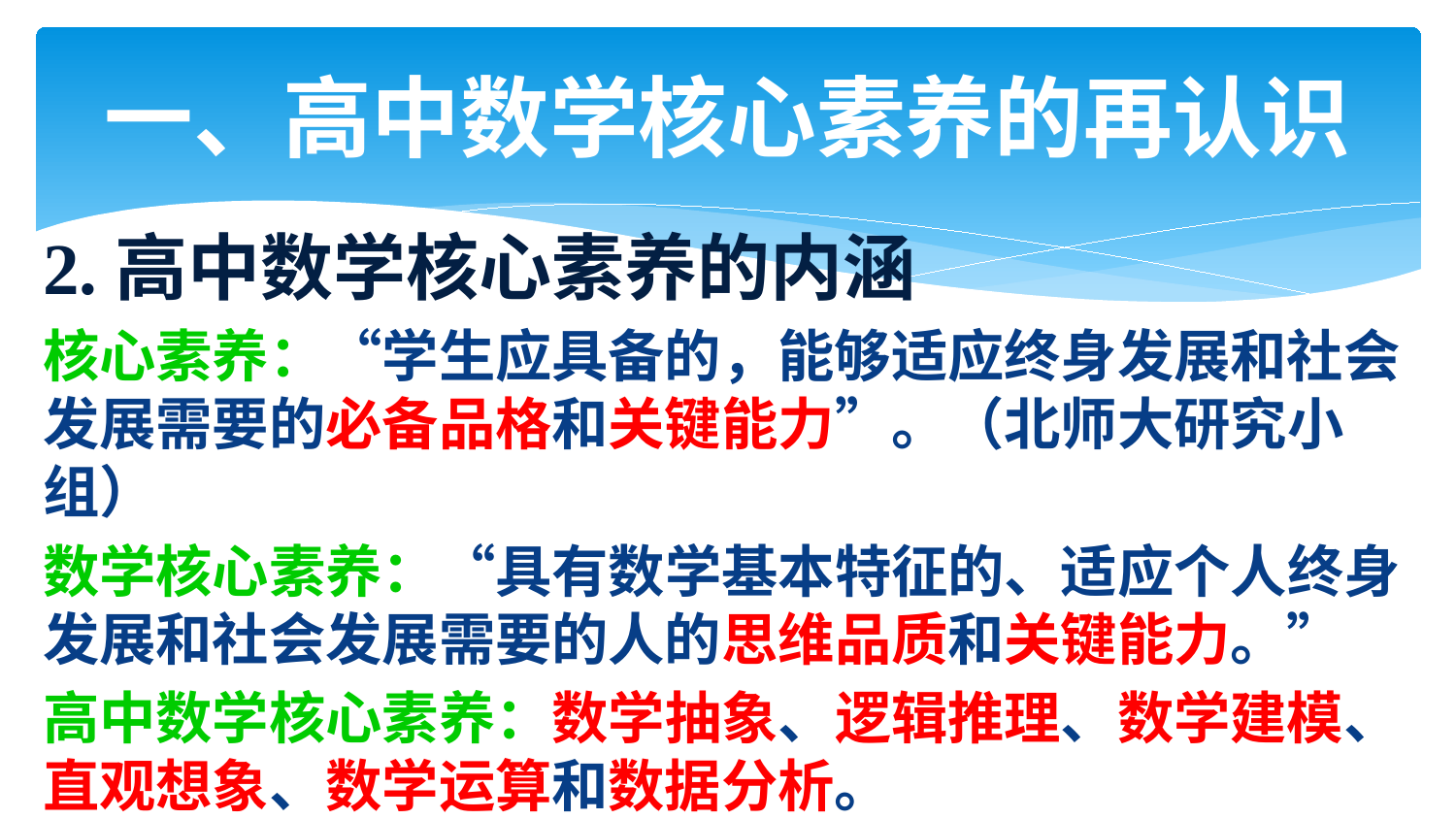

# 一、高中数学核心素养的再认识
2.高中数学核心素养的内涵
核心素养：“学生应具备的，能够适应终身发展和社会发展需要的必备品格和关键能力”。（北师大研究小组）
数学核心素养：“具有数学基本特征的、适应个人终身发展和社会发展需要的人的思维品质和关键能力。”
高中数学核心素养：数学抽象、逻辑推理、数学建模、直观想象、数学运算和数据分析。